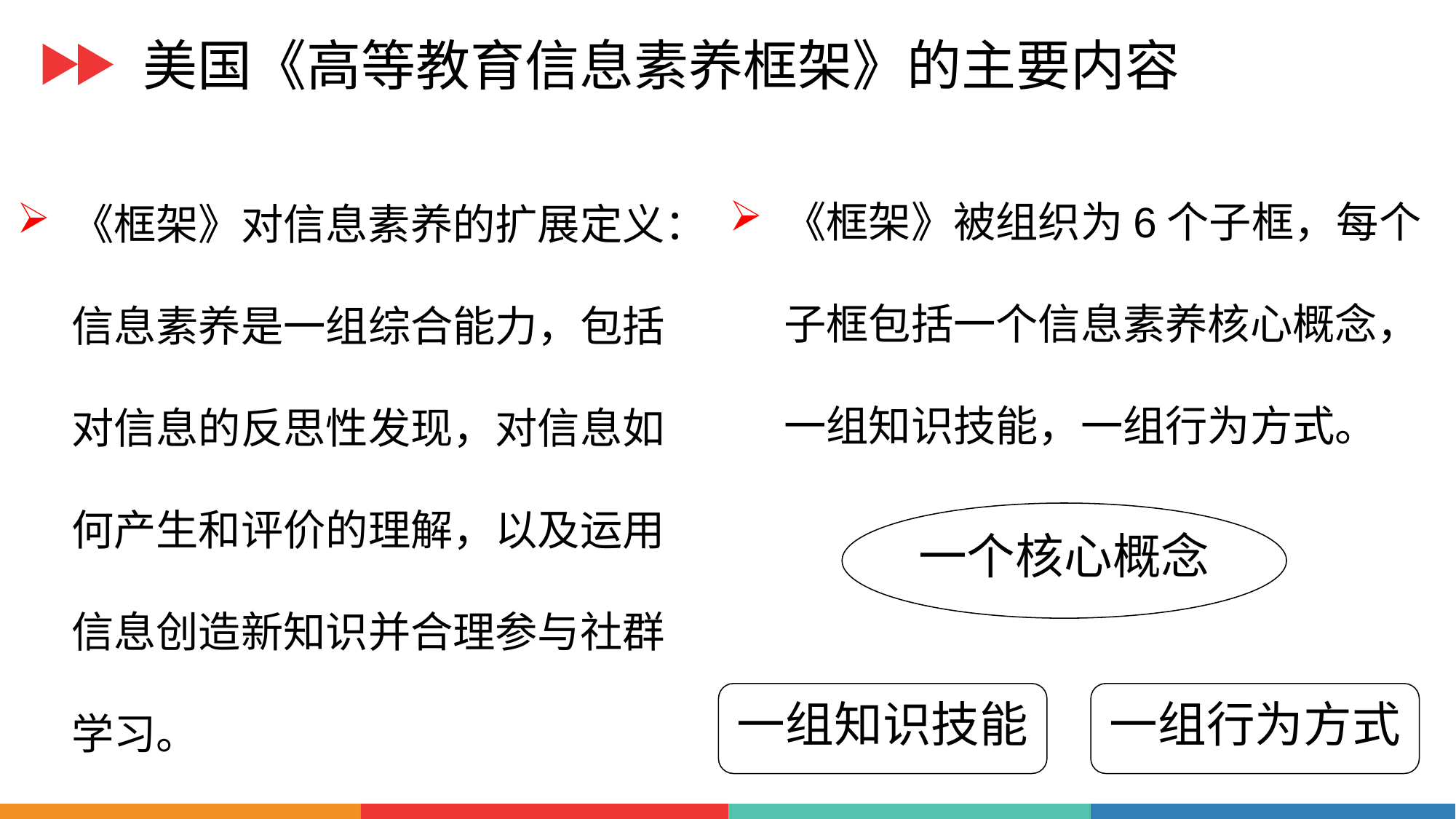

美国《高等教育信息素养框架》的主要内容

《框架》被组织为6个子框，每个子框包括一个信息素养核心概念，一组知识技能，一组行为方式。
《框架》对信息素养的扩展定义：信息素养是一组综合能力，包括对信息的反思性发现，对信息如何产生和评价的理解，以及运用信息创造新知识并合理参与社群学习。
一个核心概念
一组知识技能
一组行为方式

25